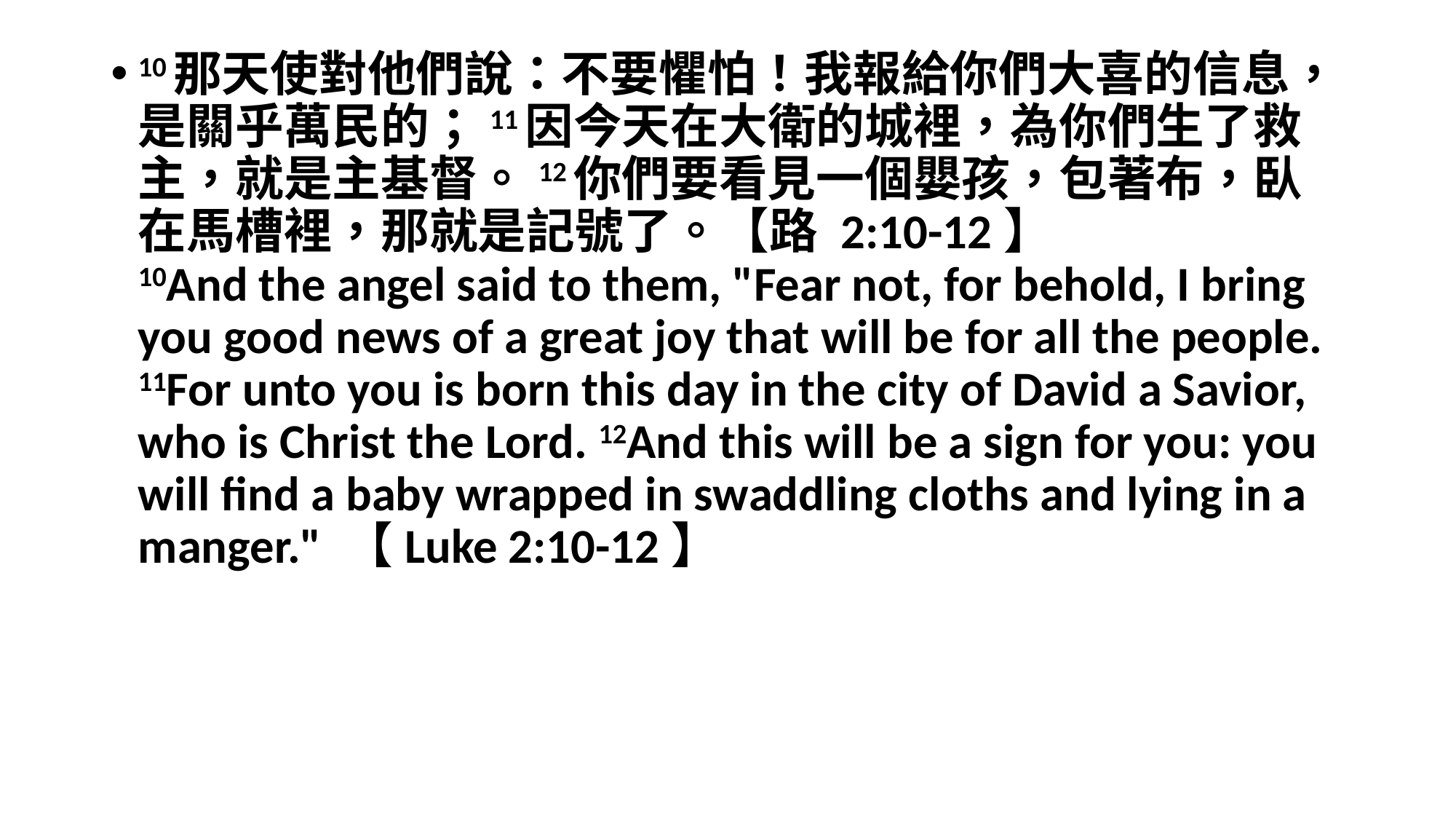

#
10那天使對他們說：不要懼怕！我報給你們大喜的信息，是關乎萬民的；11因今天在大衛的城裡，為你們生了救主，就是主基督。12你們要看見一個嬰孩，包著布，臥在馬槽裡，那就是記號了。【路 2:10-12】
10And the angel said to them, "Fear not, for behold, I bring you good news of a great joy that will be for all the people. 11For unto you is born this day in the city of David a Savior, who is Christ the Lord. 12And this will be a sign for you: you will find a baby wrapped in swaddling cloths and lying in a manger." 【Luke 2:10-12】